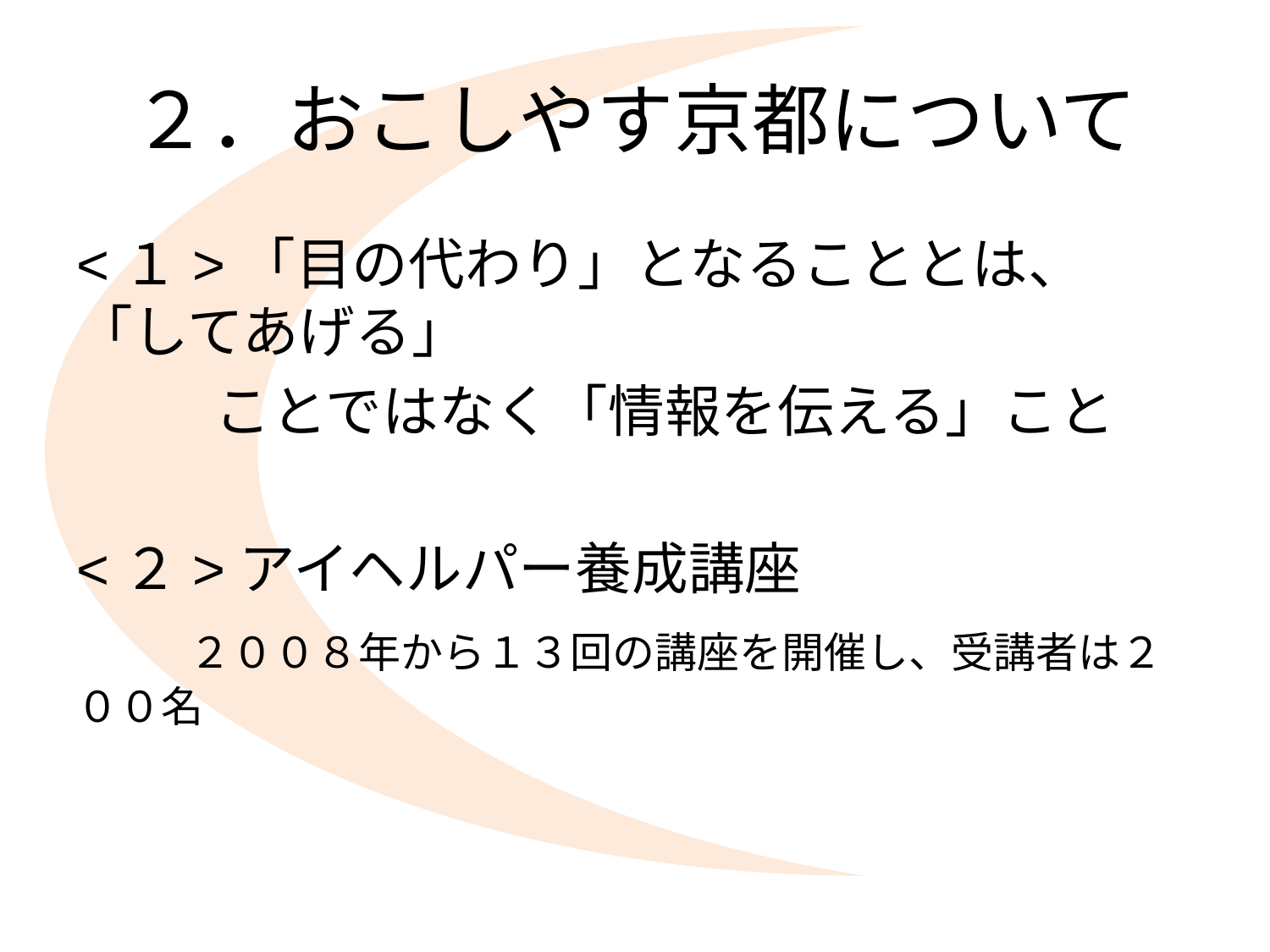

# ２．おこしやす京都について
<１>「目の代わり」となることとは、「してあげる」
　  　ことではなく「情報を伝える」こと

<２>アイヘルパー養成講座
　　２００８年から１３回の講座を開催し、受講者は２００名